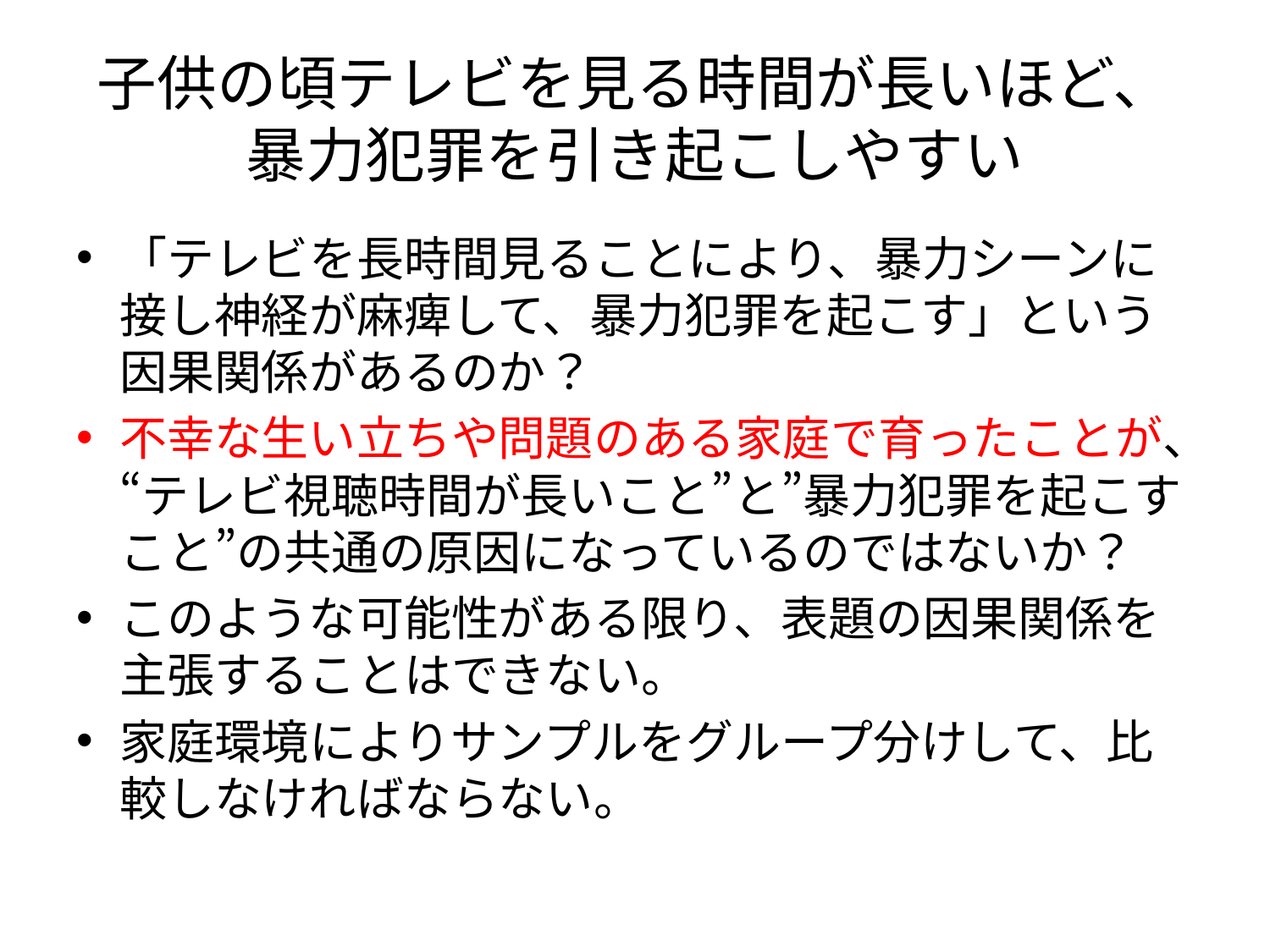

# 子供の頃テレビを見る時間が長いほど、暴力犯罪を引き起こしやすい
「テレビを長時間見ることにより、暴力シーンに接し神経が麻痺して、暴力犯罪を起こす」という因果関係があるのか？
不幸な生い立ちや問題のある家庭で育ったことが、“テレビ視聴時間が長いこと”と”暴力犯罪を起こすこと”の共通の原因になっているのではないか？
このような可能性がある限り、表題の因果関係を主張することはできない。
家庭環境によりサンプルをグループ分けして、比較しなければならない。